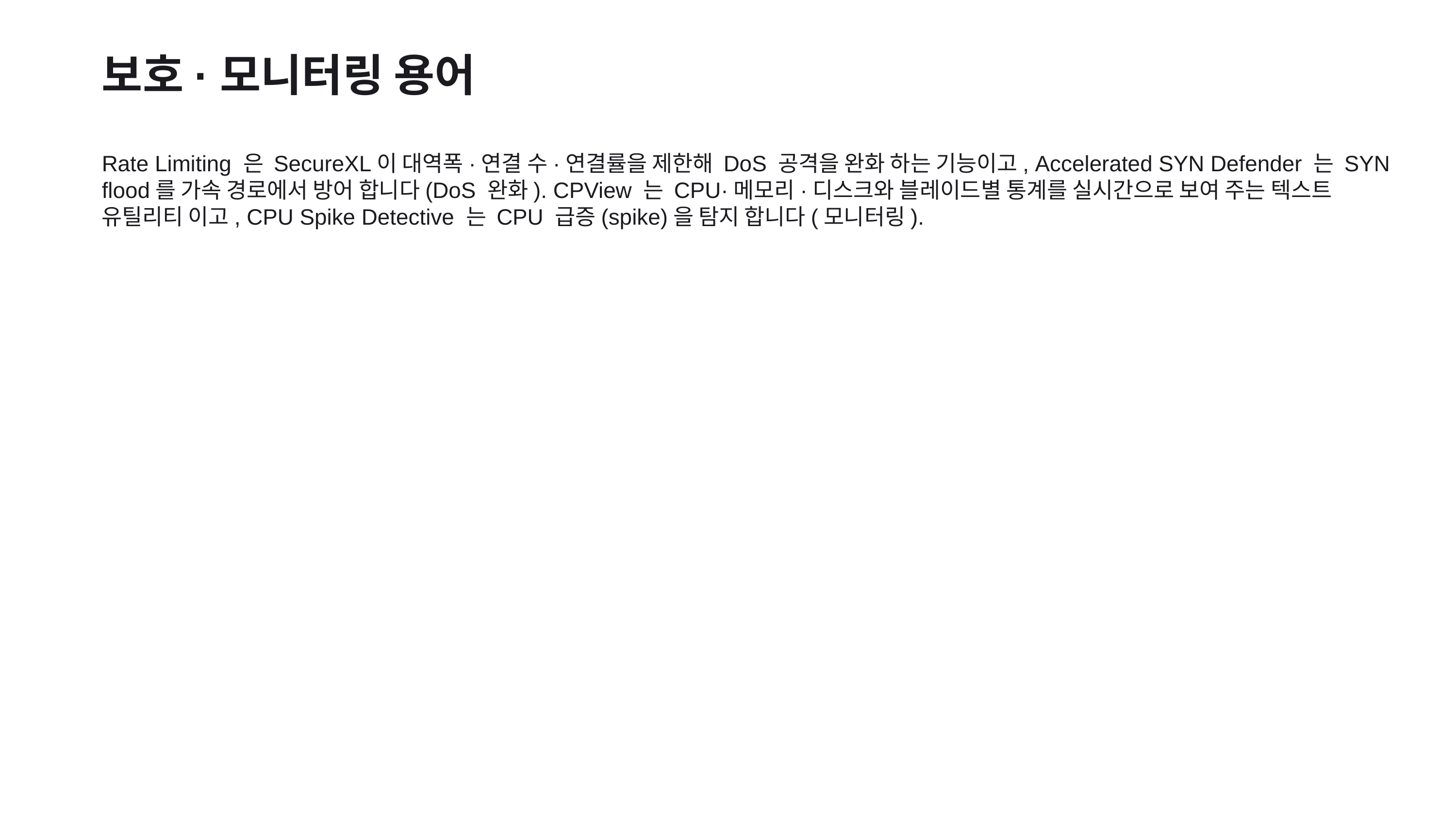

보호·모니터링 용어
Rate Limiting 은 SecureXL이 대역폭·연결 수·연결률을 제한해 DoS 공격을 완화 하는 기능이고, Accelerated SYN Defender 는 SYN flood를 가속 경로에서 방어 합니다(DoS 완화). CPView 는 CPU·메모리·디스크와 블레이드별 통계를 실시간으로 보여 주는 텍스트 유틸리티 이고, CPU Spike Detective 는 CPU 급증(spike)을 탐지 합니다(모니터링).